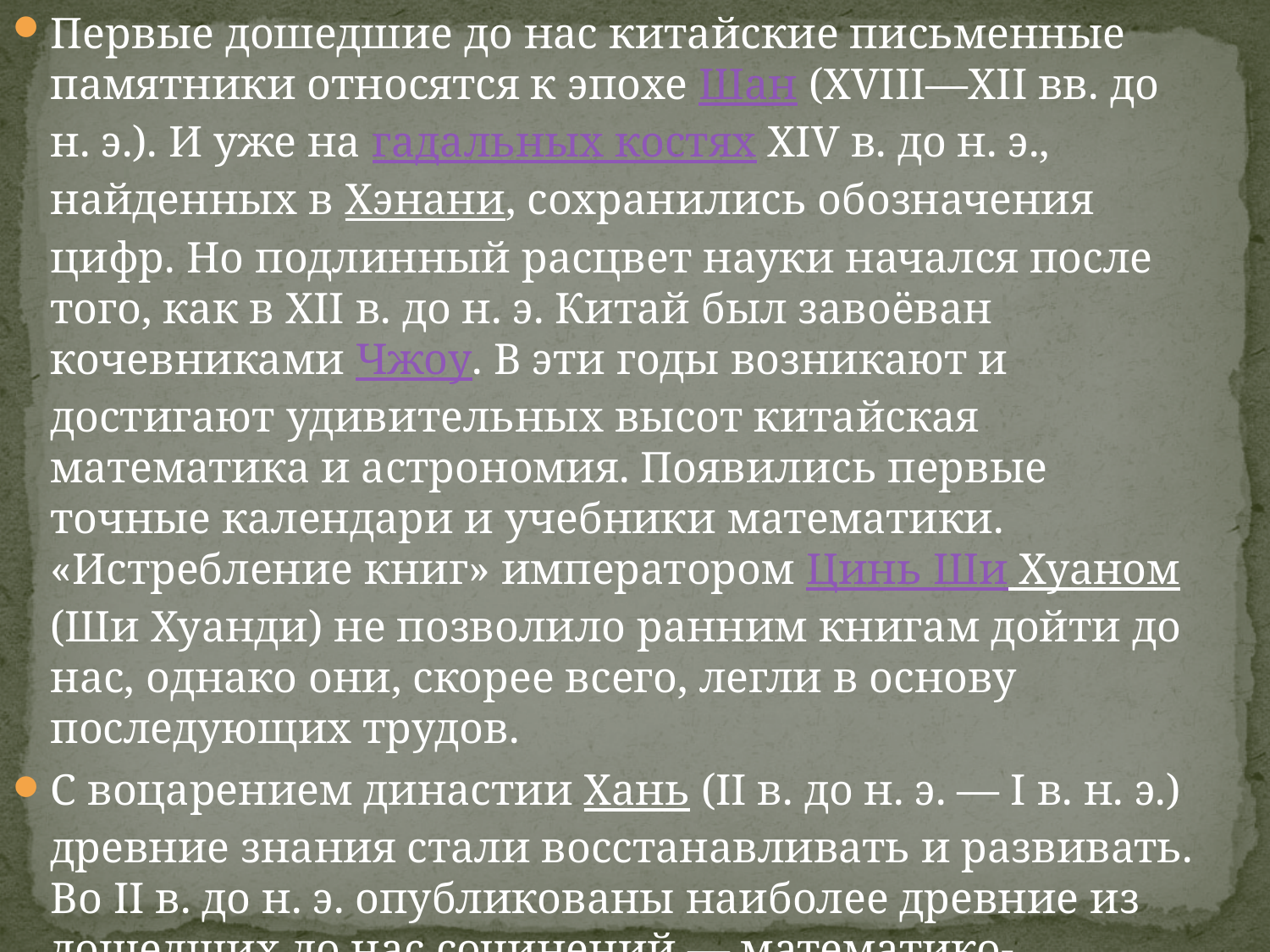

Первые дошедшие до нас китайские письменные памятники относятся к эпохе Шан (XVIII—XII вв. до н. э.). И уже на гадальных костях XIV в. до н. э., найденных в Хэнани, сохранились обозначения цифр. Но подлинный расцвет науки начался после того, как в XII в. до н. э. Китай был завоёван кочевниками Чжоу. В эти годы возникают и достигают удивительных высот китайская математика и астрономия. Появились первые точные календари и учебники математики. «Истребление книг» императором Цинь Ши Хуаном (Ши Хуанди) не позволило ранним книгам дойти до нас, однако они, скорее всего, легли в основу последующих трудов.
С воцарением династии Хань (II в. до н. э. — I в. н. э.) древние знания стали восстанавливать и развивать. Во II в. до н. э. опубликованы наиболее древние из дошедших до нас сочинений — математико-астрономический «Трактат об измерительном шесте» и фундаментальный труд «Математика в девяти книгах» (《九章算术》).